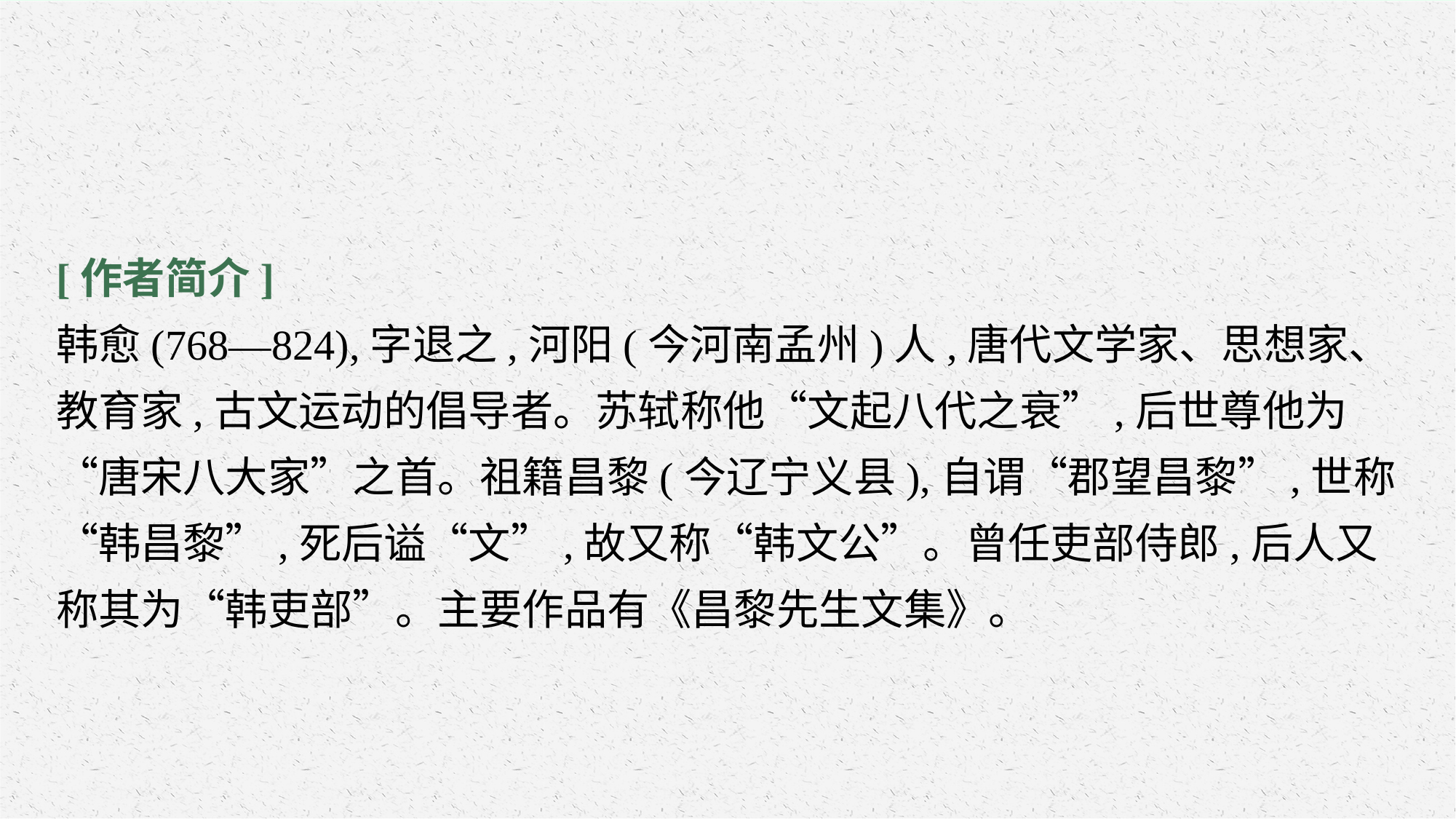

[作者简介]
韩愈(768—824),字退之,河阳(今河南孟州)人,唐代文学家、思想家、教育家,古文运动的倡导者。苏轼称他“文起八代之衰”,后世尊他为“唐宋八大家”之首。祖籍昌黎(今辽宁义县),自谓“郡望昌黎”,世称“韩昌黎”,死后谥“文”,故又称“韩文公”。曾任吏部侍郎,后人又称其为“韩吏部”。主要作品有《昌黎先生文集》。